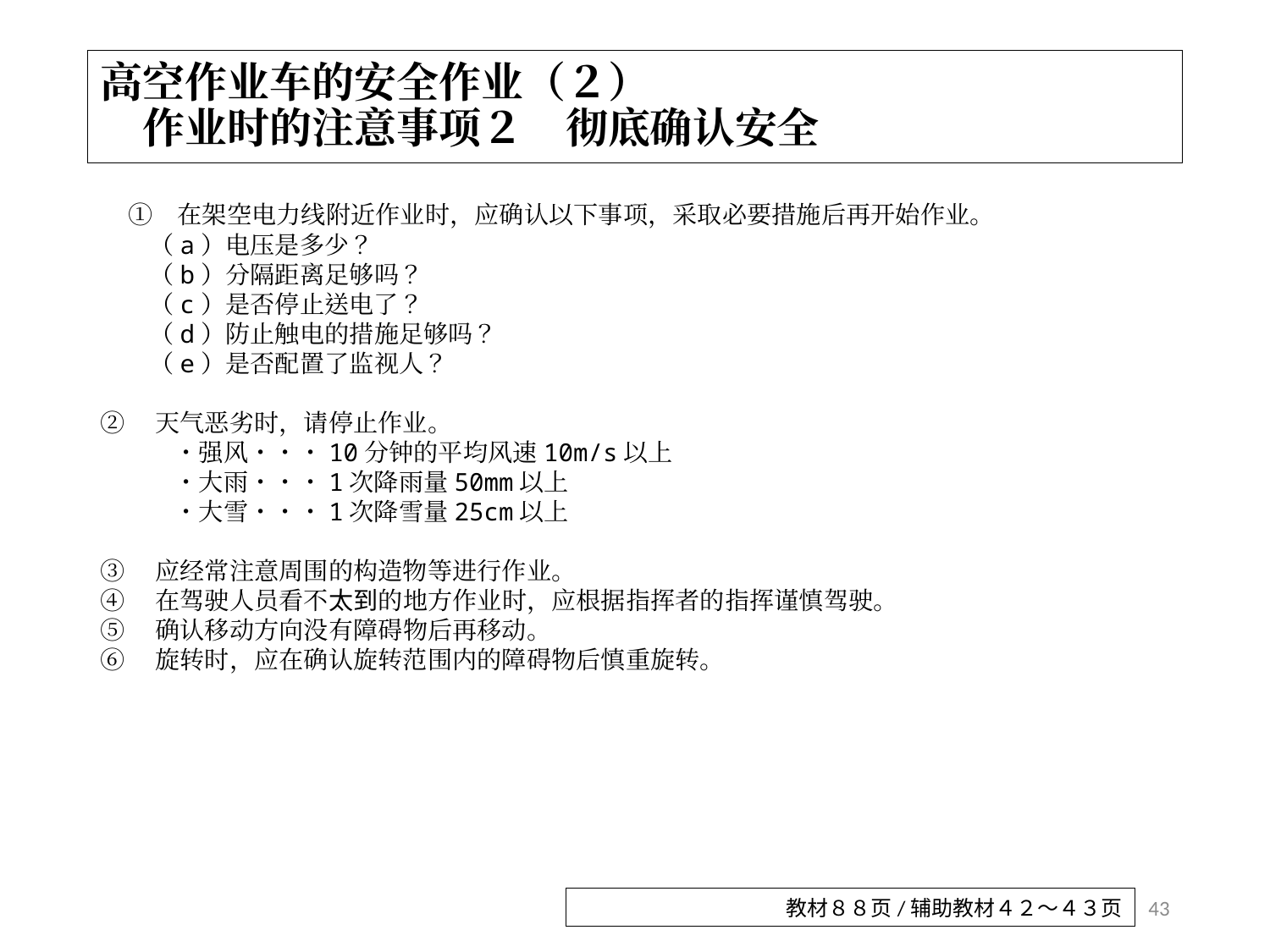

# 高空作业车的安全作业（２） 　作业时的注意事项２　彻底确认安全
　①　在架空电力线附近作业时，应确认以下事项，采取必要措施后再开始作业。
　　（a）电压是多少？
　　（b）分隔距离足够吗？
　　（c）是否停止送电了？
　　（d）防止触电的措施足够吗？
　　（e）是否配置了监视人？

②　天气恶劣时，请停止作业。
　　　・强风・・・10分钟的平均风速10m/s以上
　　　・大雨・・・1次降雨量50mm以上
　　　・大雪・・・1次降雪量25cm以上

③　应经常注意周围的构造物等进行作业。
④　在驾驶人员看不太到的地方作业时，应根据指挥者的指挥谨慎驾驶。
⑤　确认移动方向没有障碍物后再移动。
⑥　旋转时，应在确认旋转范围内的障碍物后慎重旋转。

43
教材８８页/辅助教材４２～４３页